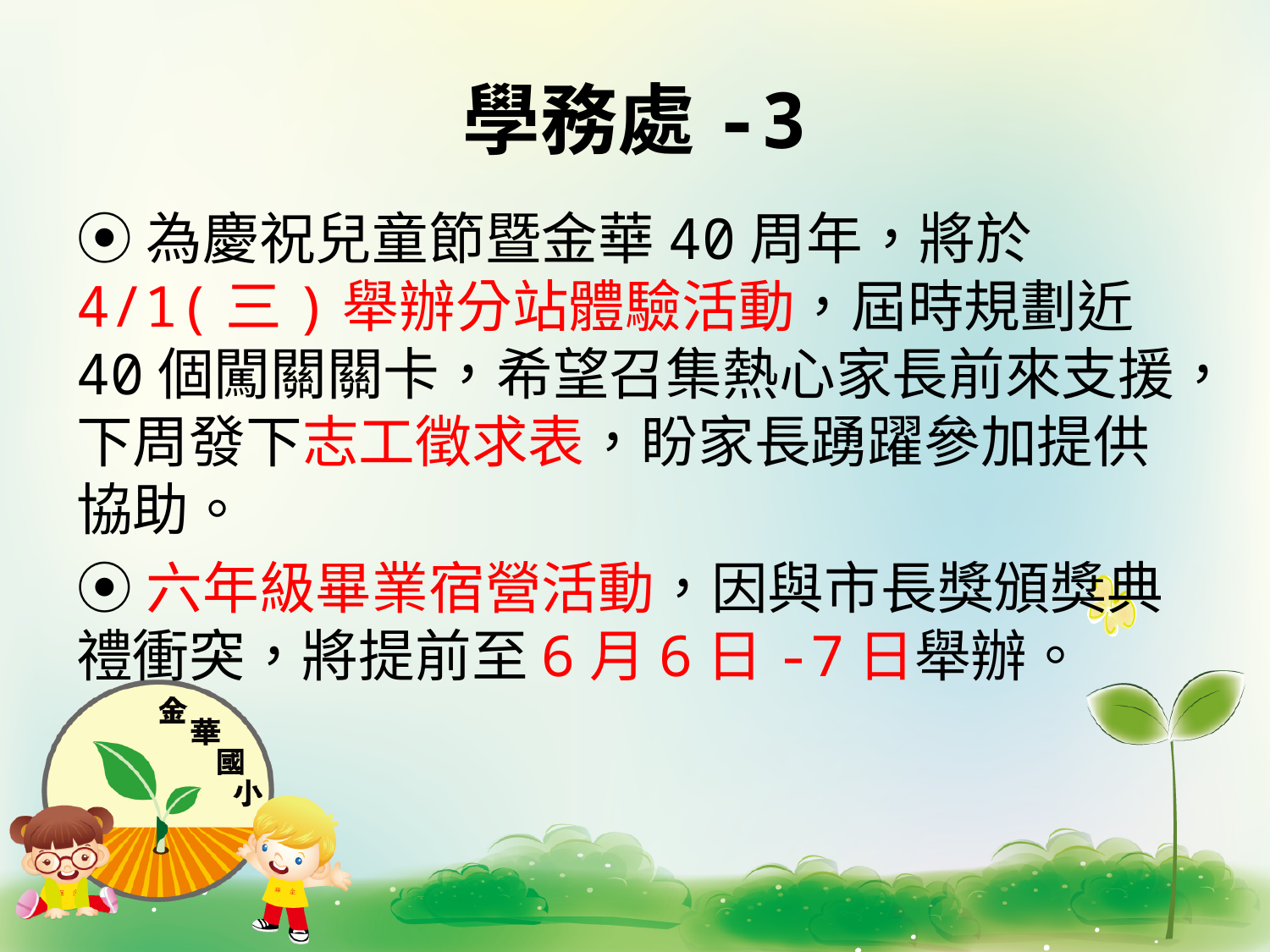

# 學務處-3
⦿為慶祝兒童節暨金華40周年，將於4/1(三)舉辦分站體驗活動，屆時規劃近40個闖關關卡，希望召集熱心家長前來支援，下周發下志工徵求表，盼家長踴躍參加提供協助。
⦿六年級畢業宿營活動，因與市長獎頒獎典禮衝突，將提前至6月6日-7日舉辦。